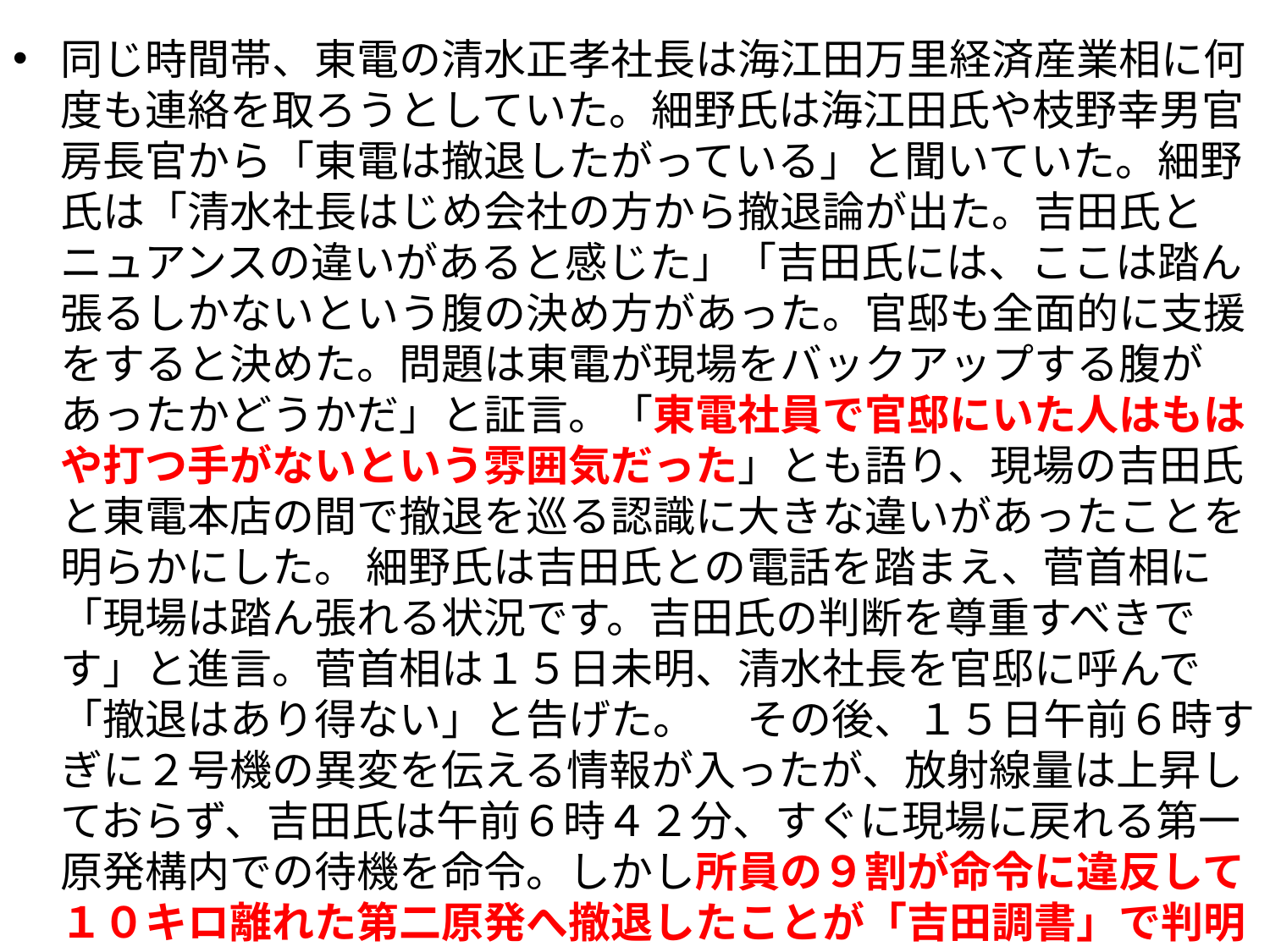

同じ時間帯、東電の清水正孝社長は海江田万里経済産業相に何度も連絡を取ろうとしていた。細野氏は海江田氏や枝野幸男官房長官から「東電は撤退したがっている」と聞いていた。細野氏は「清水社長はじめ会社の方から撤退論が出た。吉田氏とニュアンスの違いがあると感じた」「吉田氏には、ここは踏ん張るしかないという腹の決め方があった。官邸も全面的に支援をすると決めた。問題は東電が現場をバックアップする腹があったかどうかだ」と証言。「東電社員で官邸にいた人はもはや打つ手がないという雰囲気だった」とも語り、現場の吉田氏と東電本店の間で撤退を巡る認識に大きな違いがあったことを明らかにした。 細野氏は吉田氏との電話を踏まえ、菅首相に「現場は踏ん張れる状況です。吉田氏の判断を尊重すべきです」と進言。菅首相は１５日未明、清水社長を官邸に呼んで「撤退はあり得ない」と告げた。 　その後、１５日午前６時すぎに２号機の異変を伝える情報が入ったが、放射線量は上昇しておらず、吉田氏は午前６時４２分、すぐに現場に戻れる第一原発構内での待機を命令。しかし所員の９割が命令に違反して１０キロ離れた第二原発へ撤退したことが「吉田調書」で判明している。